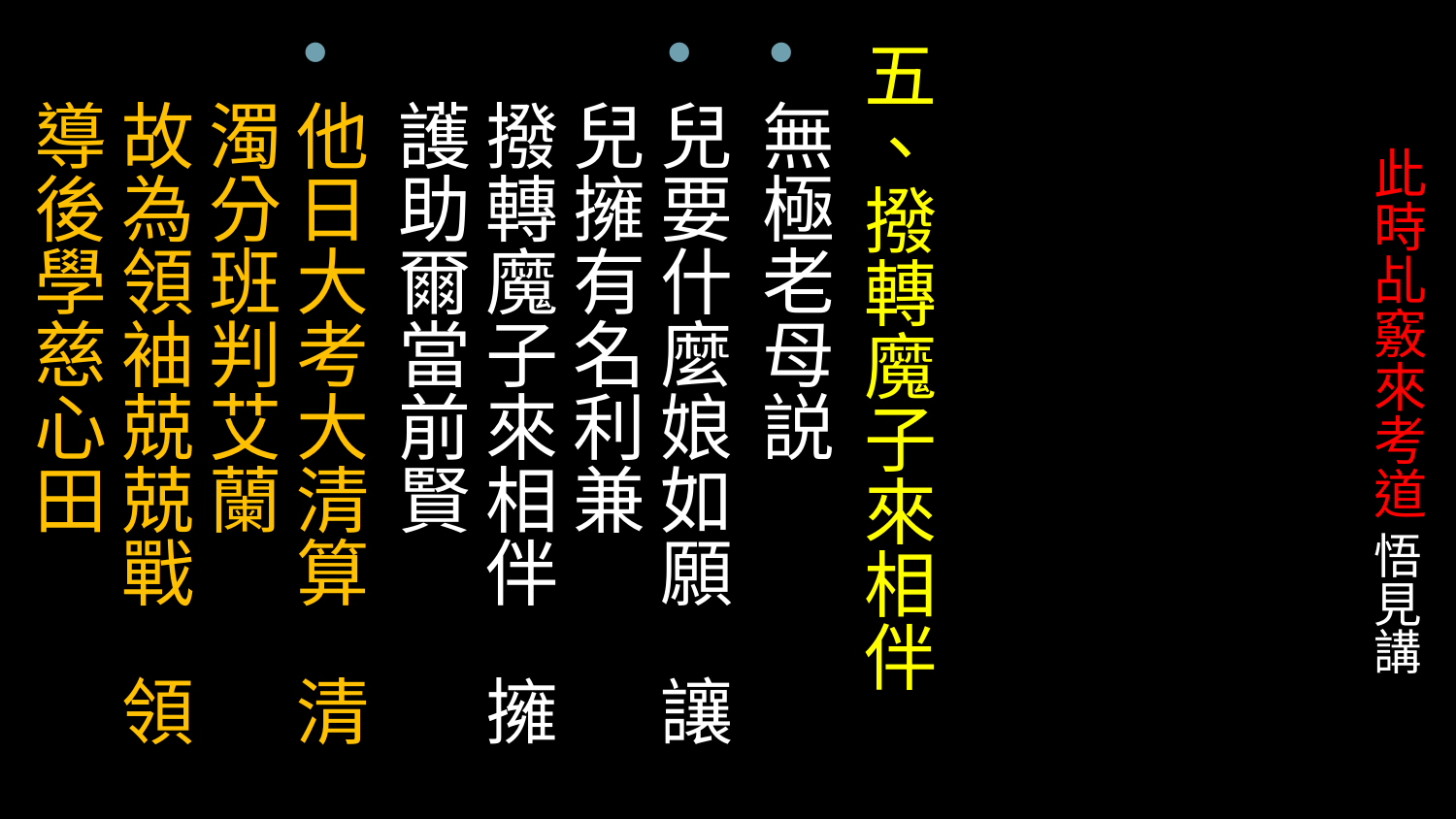

五、撥轉魔子來相伴
無極老母説
兒要什麼娘如願    讓兒擁有名利兼
撥轉魔子來相伴    擁護助爾當前賢
他日大考大清算    清濁分班判艾蘭
故為領袖兢兢戰    領導後學慈心田
# 此時乩竅來考道 悟見講